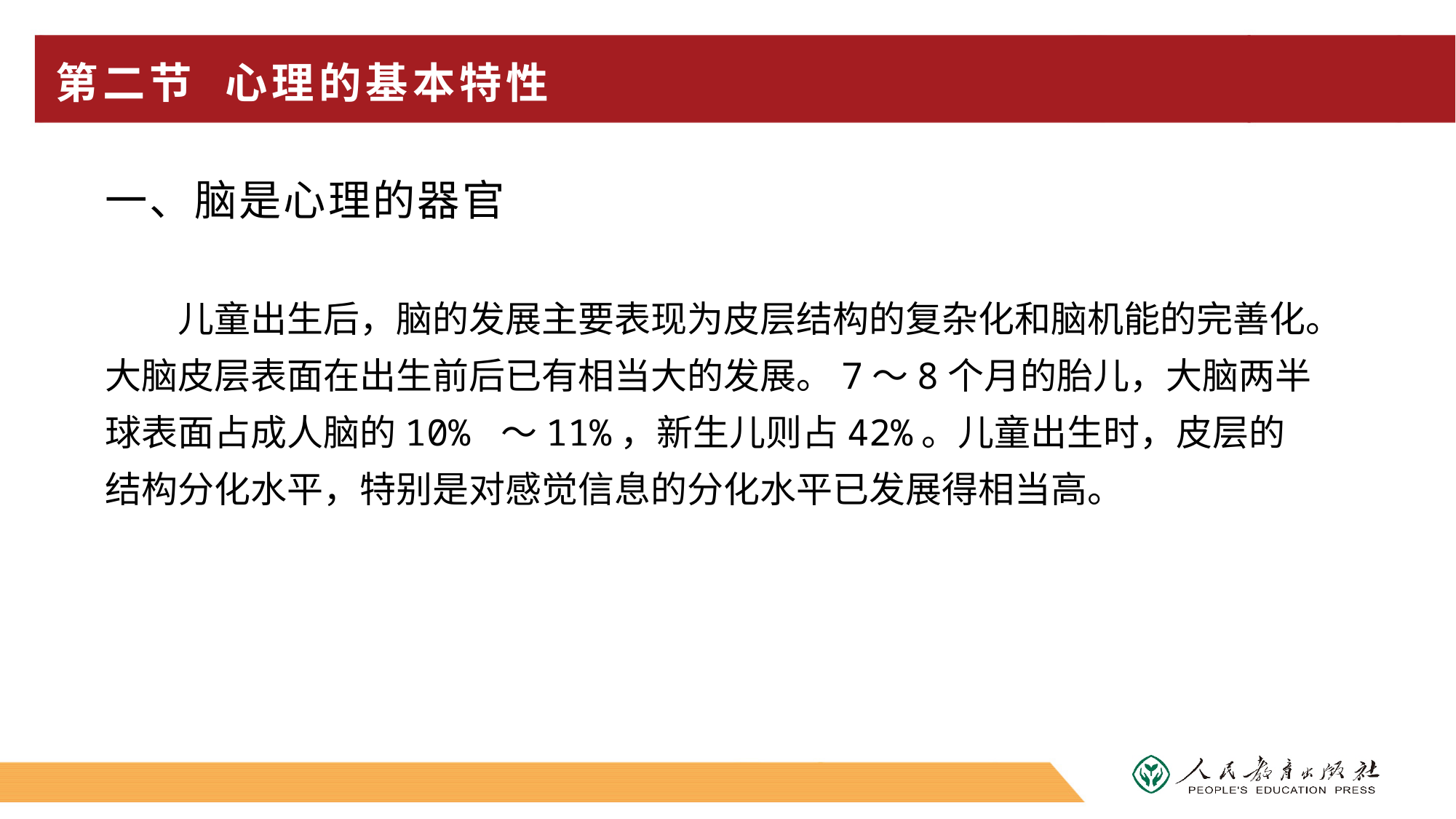

# 第二节  心理的基本特性
一、脑是心理的器官
儿童出生后，脑的发展主要表现为皮层结构的复杂化和脑机能的完善化。大脑皮层表面在出生前后已有相当大的发展。7～8个月的胎儿，大脑两半球表面占成人脑的10% ～11%，新生儿则占42%。儿童出生时，皮层的结构分化水平，特别是对感觉信息的分化水平已发展得相当高。